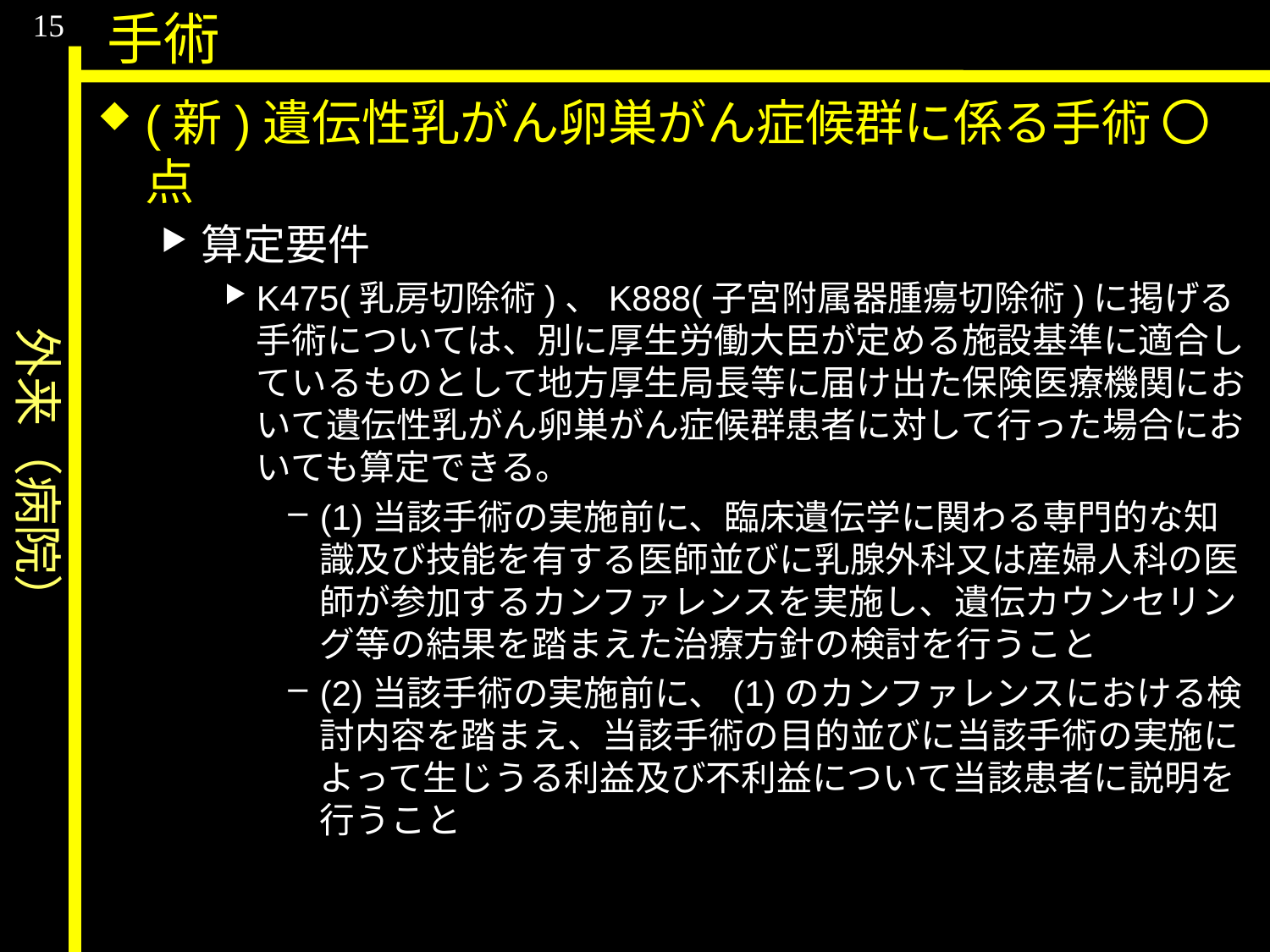

外来（病院）
15
手術

(新)遺伝性乳がん卵巣がん症候群に係る手術	〇点
算定要件
K475(乳房切除術)、K888(子宮附属器腫瘍切除術)に掲げる手術については、別に厚生労働大臣が定める施設基準に適合しているものとして地方厚生局長等に届け出た保険医療機関において遺伝性乳がん卵巣がん症候群患者に対して行った場合においても算定できる。
(1)当該手術の実施前に、臨床遺伝学に関わる専門的な知識及び技能を有する医師並びに乳腺外科又は産婦人科の医師が参加するカンファレンスを実施し、遺伝カウンセリング等の結果を踏まえた治療方針の検討を行うこと
(2)当該手術の実施前に、(1)のカンファレンスにおける検討内容を踏まえ、当該手術の目的並びに当該手術の実施によって生じうる利益及び不利益について当該患者に説明を行うこと